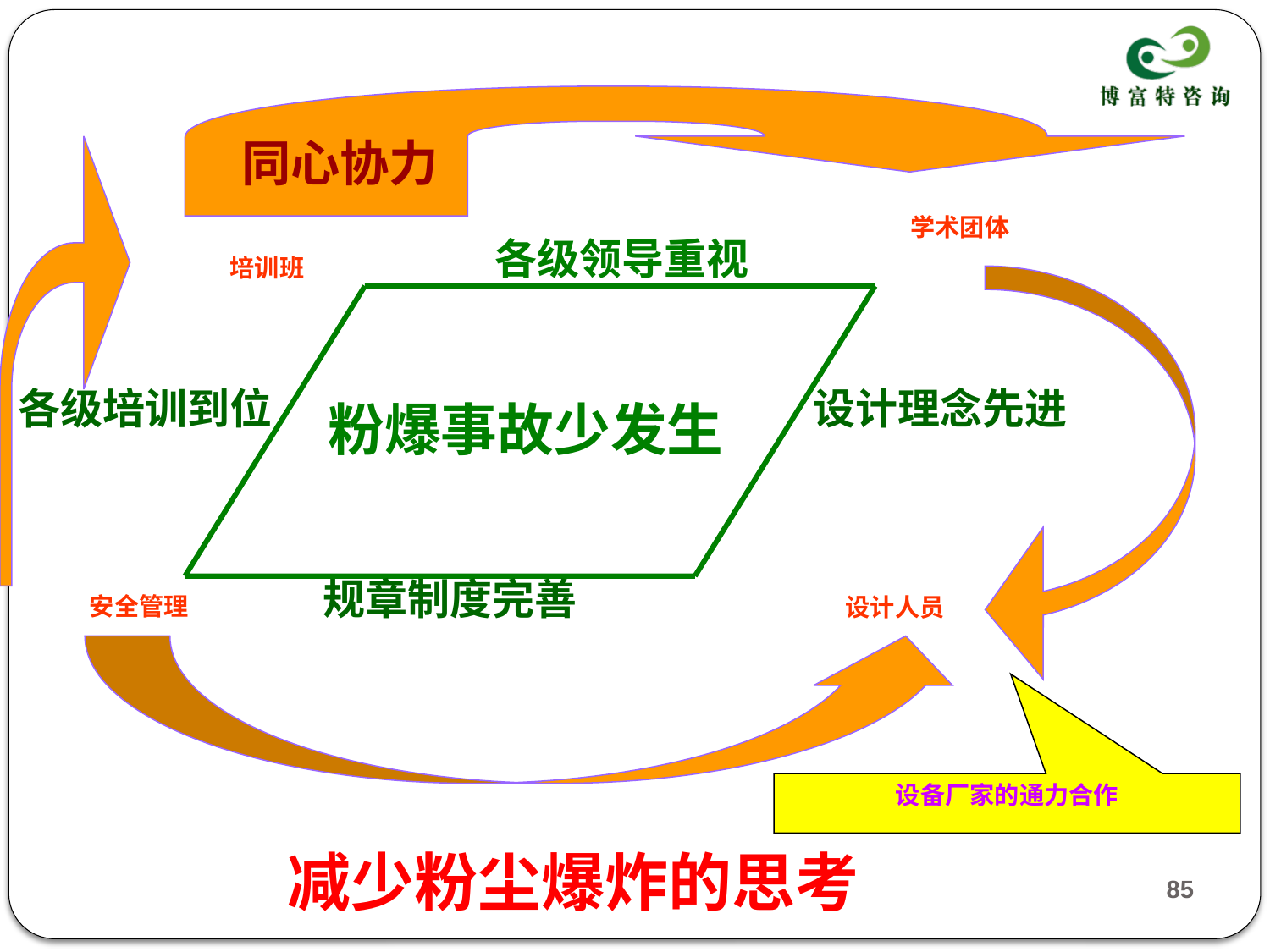

同心协力

学术团体
各级领导重视
培训班

各级培训到位
设计理念先进

粉爆事故少发生
规章制度完善

安全管理
设计人员

设备厂家的通力合作
减少粉尘爆炸的思考
85